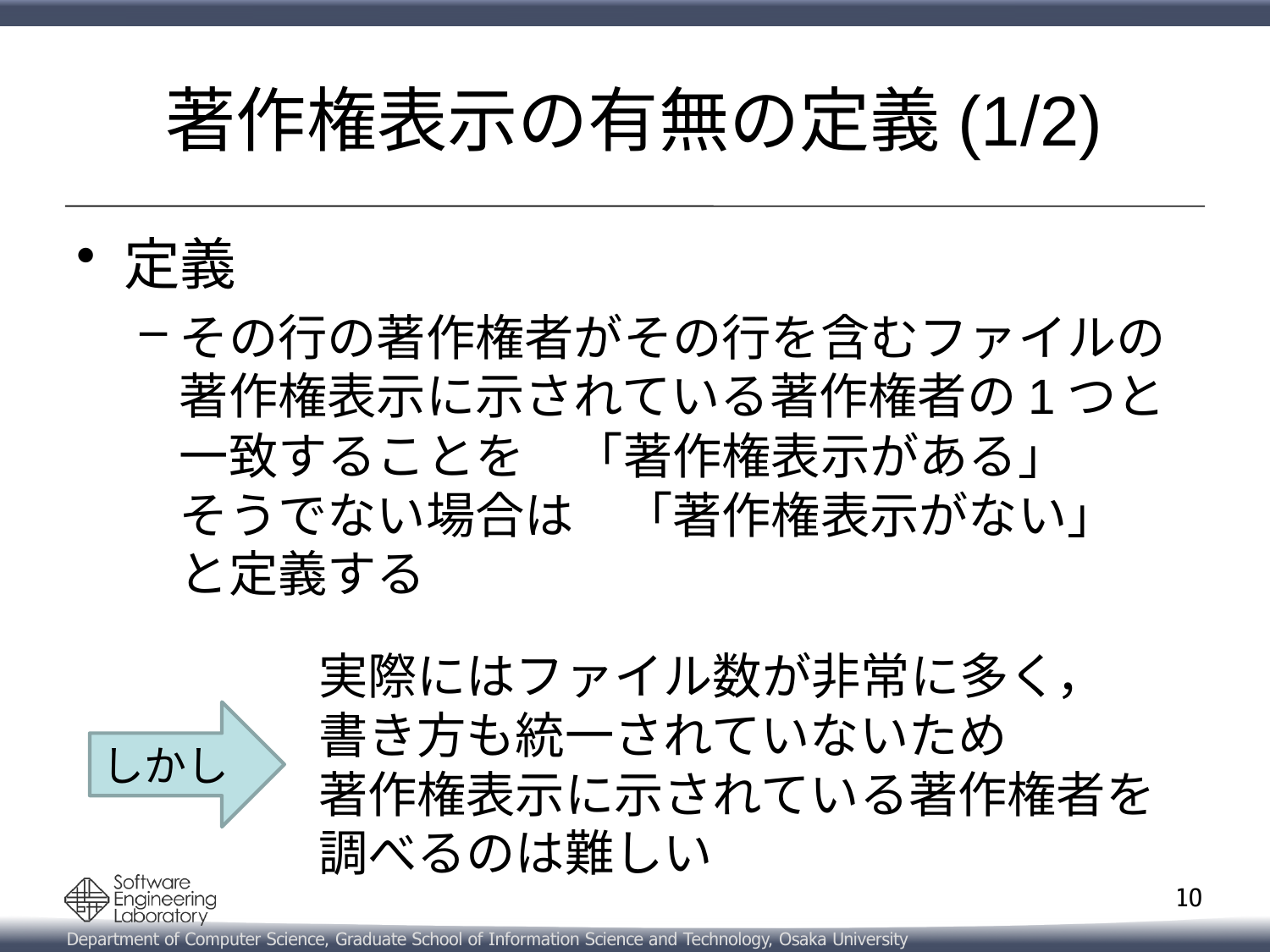

# 著作権表示の有無の定義(1/2)
定義
その行の著作権者がその行を含むファイルの
著作権表示に示されている著作権者の1つと
一致することを　「著作権表示がある」
そうでない場合は　「著作権表示がない」
と定義する
実際にはファイル数が非常に多く，
書き方も統一されていないため
著作権表示に示されている著作権者を
調べるのは難しい
しかし
10